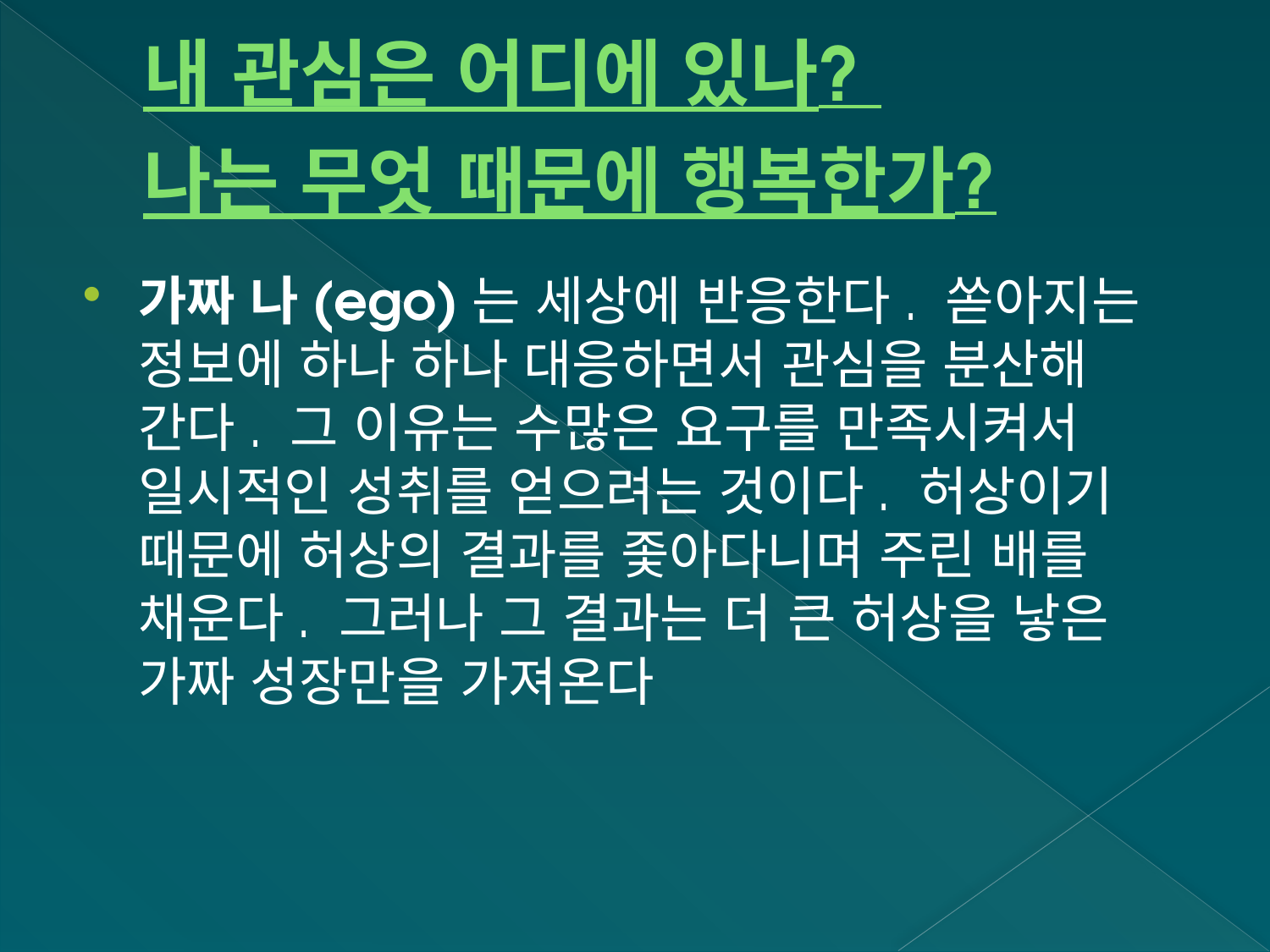

# 내 관심은 어디에 있나? 나는 무엇 때문에 행복한가?
가짜 나(ego)는 세상에 반응한다. 쏟아지는 정보에 하나 하나 대응하면서 관심을 분산해 간다. 그 이유는 수많은 요구를 만족시켜서 일시적인 성취를 얻으려는 것이다. 허상이기 때문에 허상의 결과를 좇아다니며 주린 배를 채운다. 그러나 그 결과는 더 큰 허상을 낳은 가짜 성장만을 가져온다